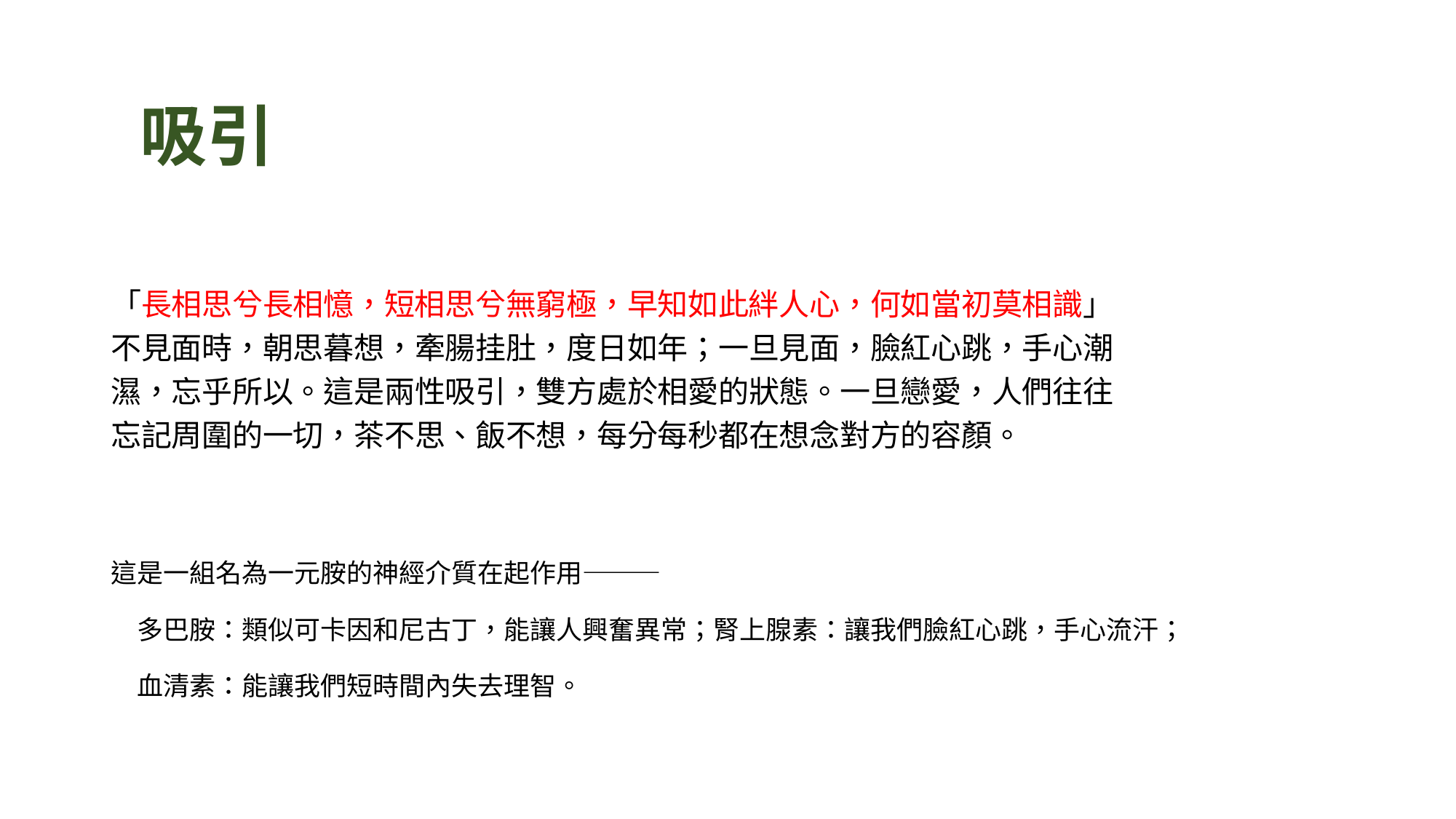

# 吸引
「長相思兮長相憶，短相思兮無窮極，早知如此絆人心，何如當初莫相識」
不見面時，朝思暮想，牽腸挂肚，度日如年；一旦見面，臉紅心跳，手心潮
濕，忘乎所以。這是兩性吸引，雙方處於相愛的狀態。一旦戀愛，人們往往
忘記周圍的一切，茶不思、飯不想，每分每秒都在想念對方的容顏。

這是一組名為一元胺的神經介質在起作用———
　多巴胺：類似可卡因和尼古丁，能讓人興奮異常；腎上腺素：讓我們臉紅心跳，手心流汗；
　血清素：能讓我們短時間內失去理智。